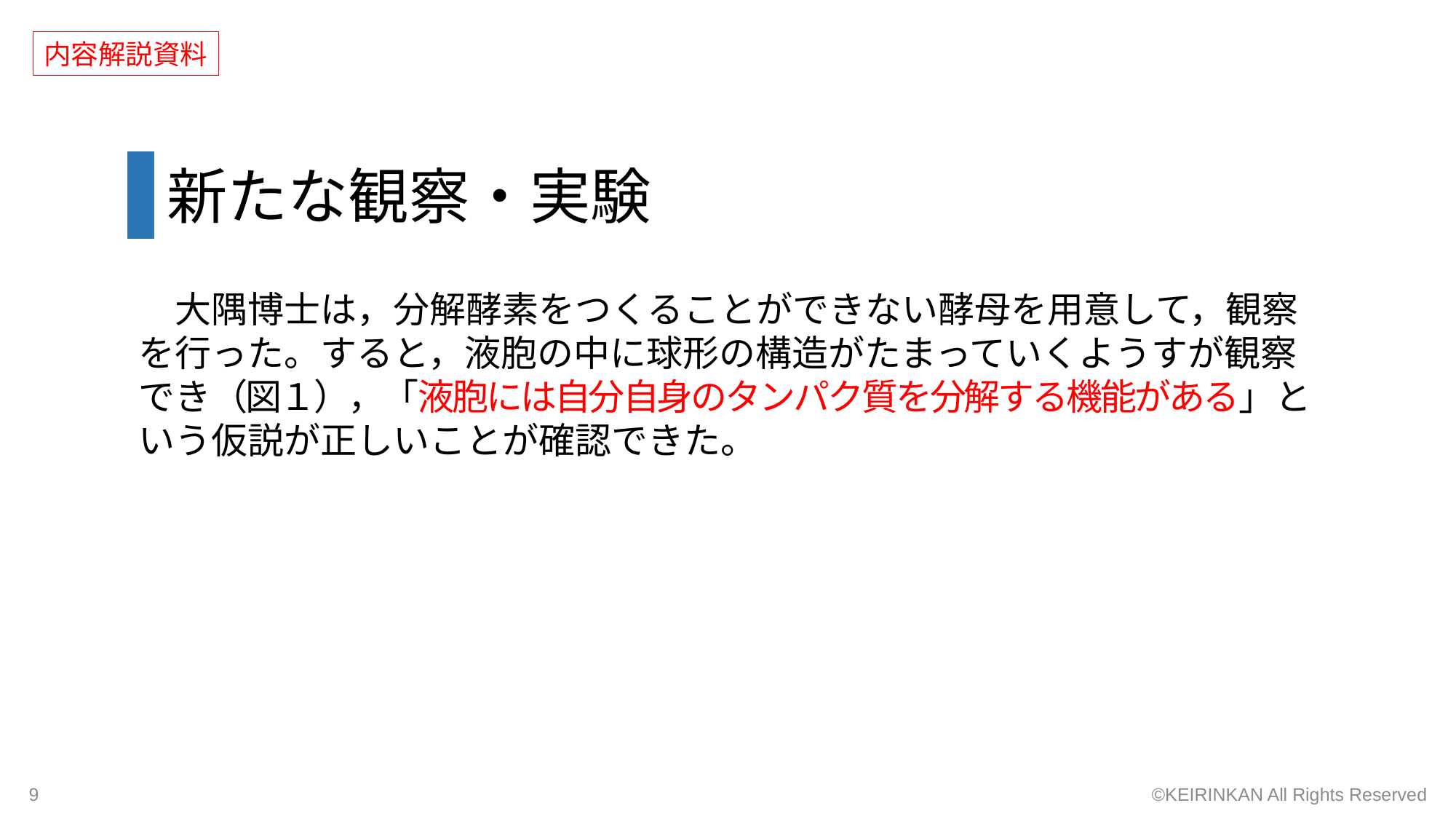

内容解説資料

 新たな観察・実験
　大隅博士は，分解酵素をつくることができない酵母を用意して，観察を行った。すると，液胞の中に球形の構造がたまっていくようすが観察でき（図１），「液胞には自分自身のタンパク質を分解する機能がある」という仮説が正しいことが確認できた。
9
©KEIRINKAN All Rights Reserved